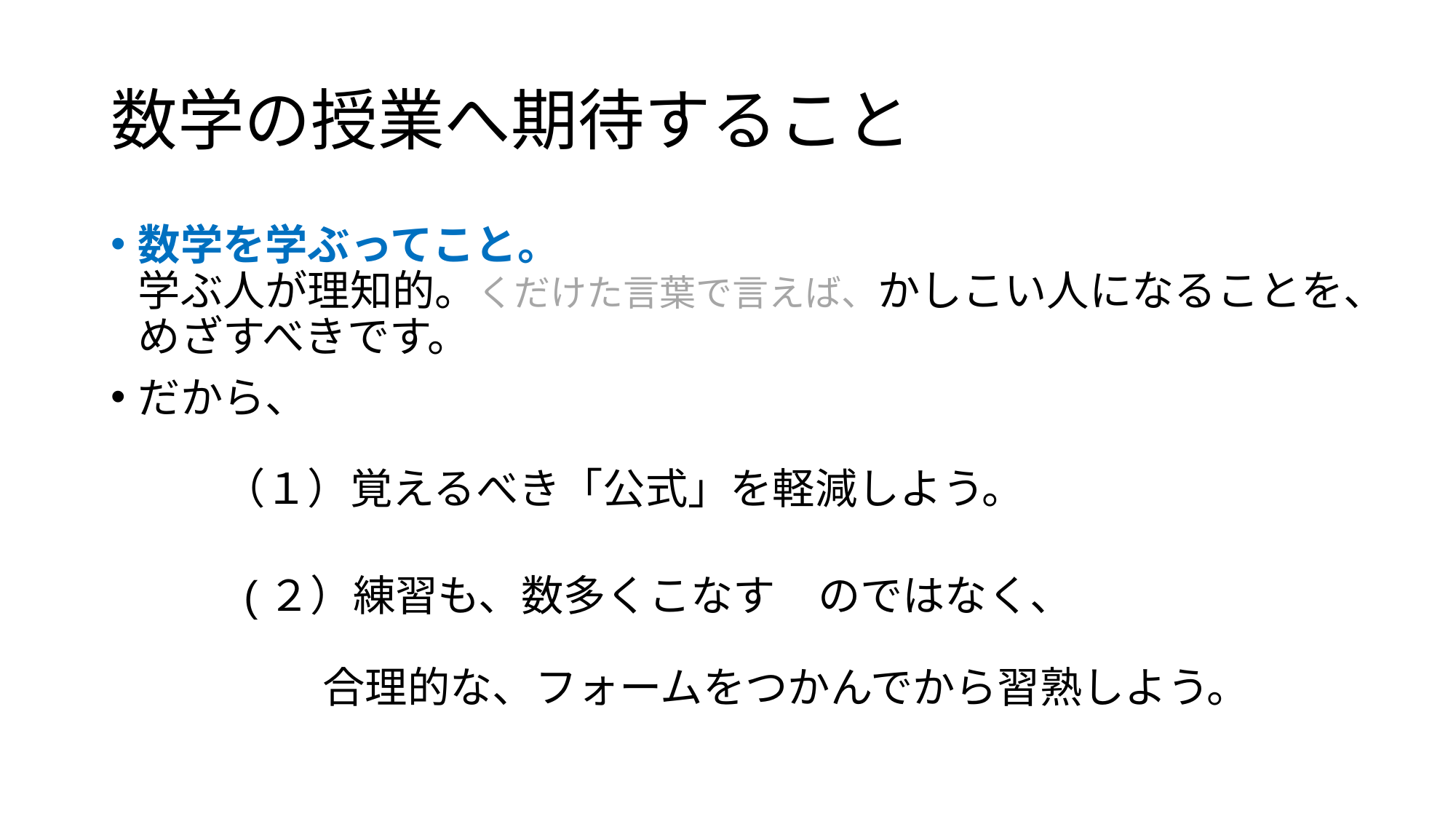

# 数学の授業へ期待すること
数学を学ぶってこと。
学ぶ人が理知的。くだけた言葉で言えば、かしこい人になることを、めざすべきです。
だから、
　　（１）覚えるべき「公式」を軽減しよう。
　　    (２）練習も、数多くこなす　のではなく、
　　　　　
　　　　　合理的な、フォームをつかんでから習熟しよう。